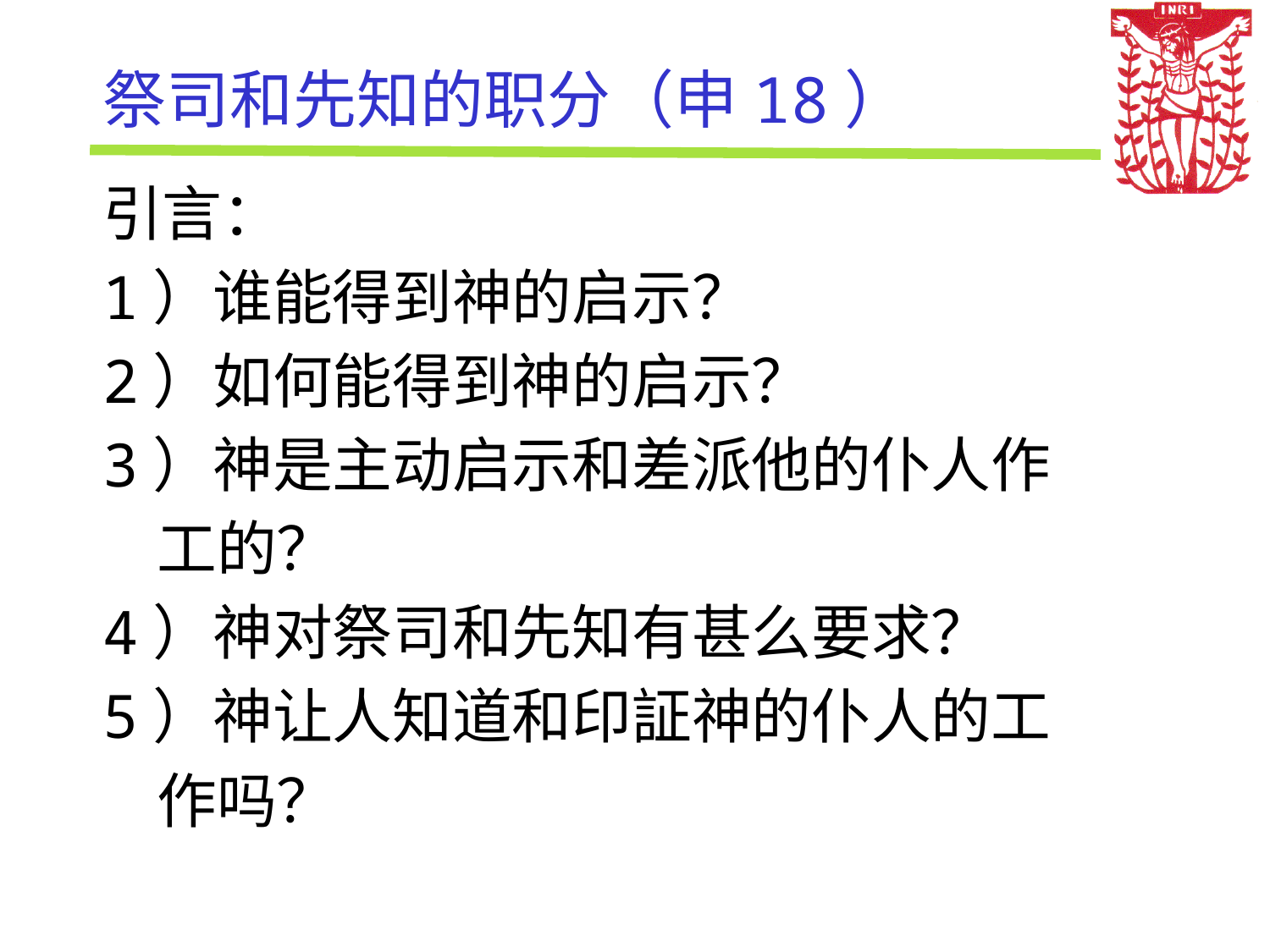

# 祭司和先知的职分（申18）
引言：
1）谁能得到神的启示？
2）如何能得到神的启示？
3）神是主动启示和差派他的仆人作
   工的？
4）神对祭司和先知有甚么要求？
5）神让人知道和印証神的仆人的工
   作吗？